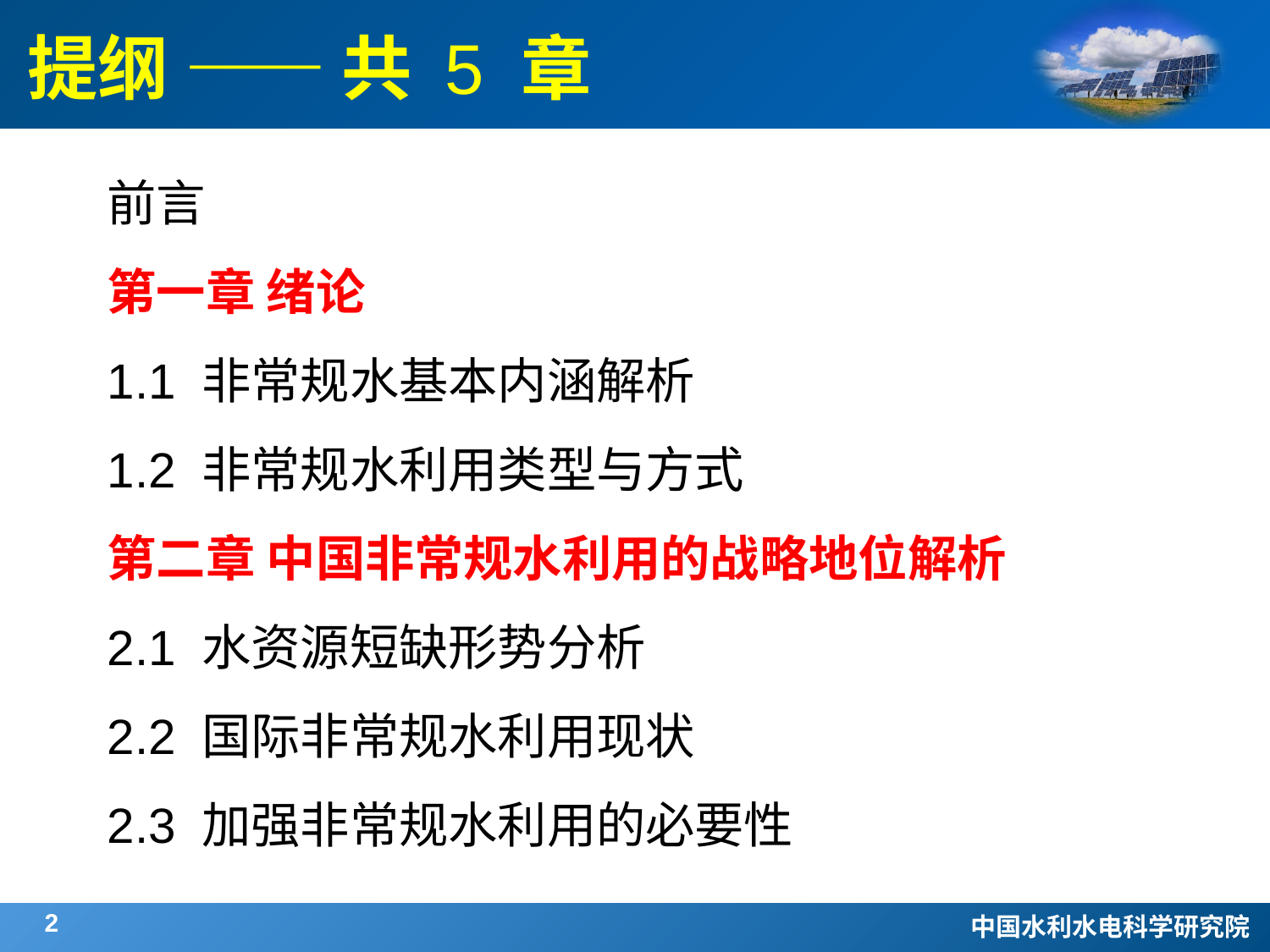

提纲 —— 共 5 章
前言
第一章 绪论
1.1 非常规水基本内涵解析
1.2 非常规水利用类型与方式
第二章 中国非常规水利用的战略地位解析
2.1 水资源短缺形势分析
2.2 国际非常规水利用现状
2.3 加强非常规水利用的必要性